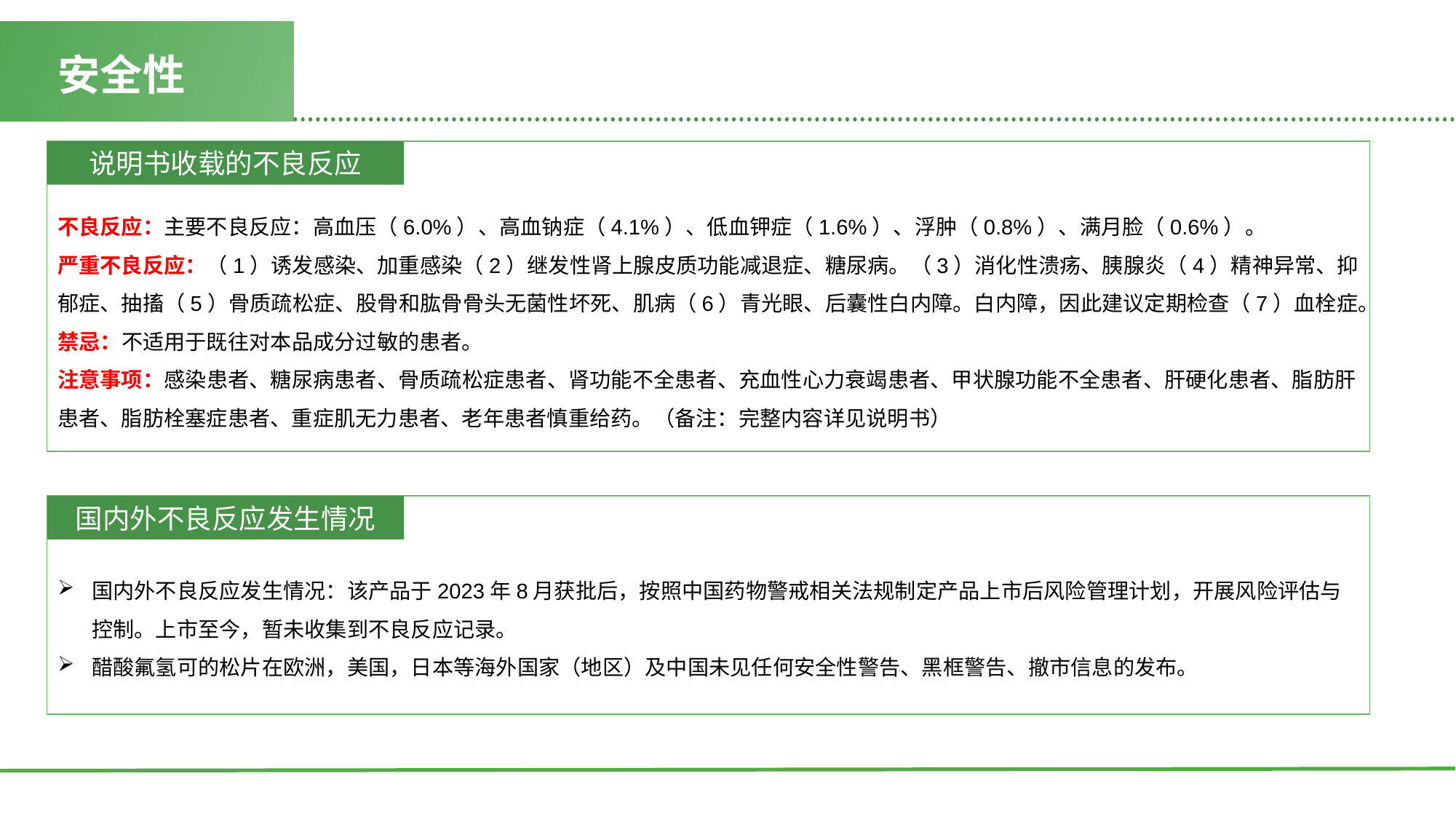

安全性

不良反应：主要不良反应：高血压（6.0%）、高血钠症（4.1%）、低血钾症（1.6%）、浮肿（0.8%）、满月脸（0.6%）。
严重不良反应：（1）诱发感染、加重感染（2）继发性肾上腺皮质功能减退症、糖尿病。（3）消化性溃疡、胰腺炎（4）精神异常、抑郁症、抽搐（5）骨质疏松症、股骨和肱骨骨头无菌性坏死、肌病（6）青光眼、后囊性白内障。白内障，因此建议定期检查（7）血栓症。
禁忌：不适用于既往对本品成分过敏的患者。
注意事项：感染患者、糖尿病患者、骨质疏松症患者、肾功能不全患者、充血性心力衰竭患者、甲状腺功能不全患者、肝硬化患者、脂肪肝患者、脂肪栓塞症患者、重症肌无力患者、老年患者慎重给药。（备注：完整内容详见说明书）
说明书收载的不良反应

国内外不良反应发生情况：该产品于2023年8月获批后，按照中国药物警戒相关法规制定产品上市后风险管理计划，开展风险评估与控制。上市至今，暂未收集到不良反应记录。
醋酸氟氢可的松片在欧洲，美国，日本等海外国家（地区）及中国未见任何安全性警告、黑框警告、撤市信息的发布。
国内外不良反应发生情况